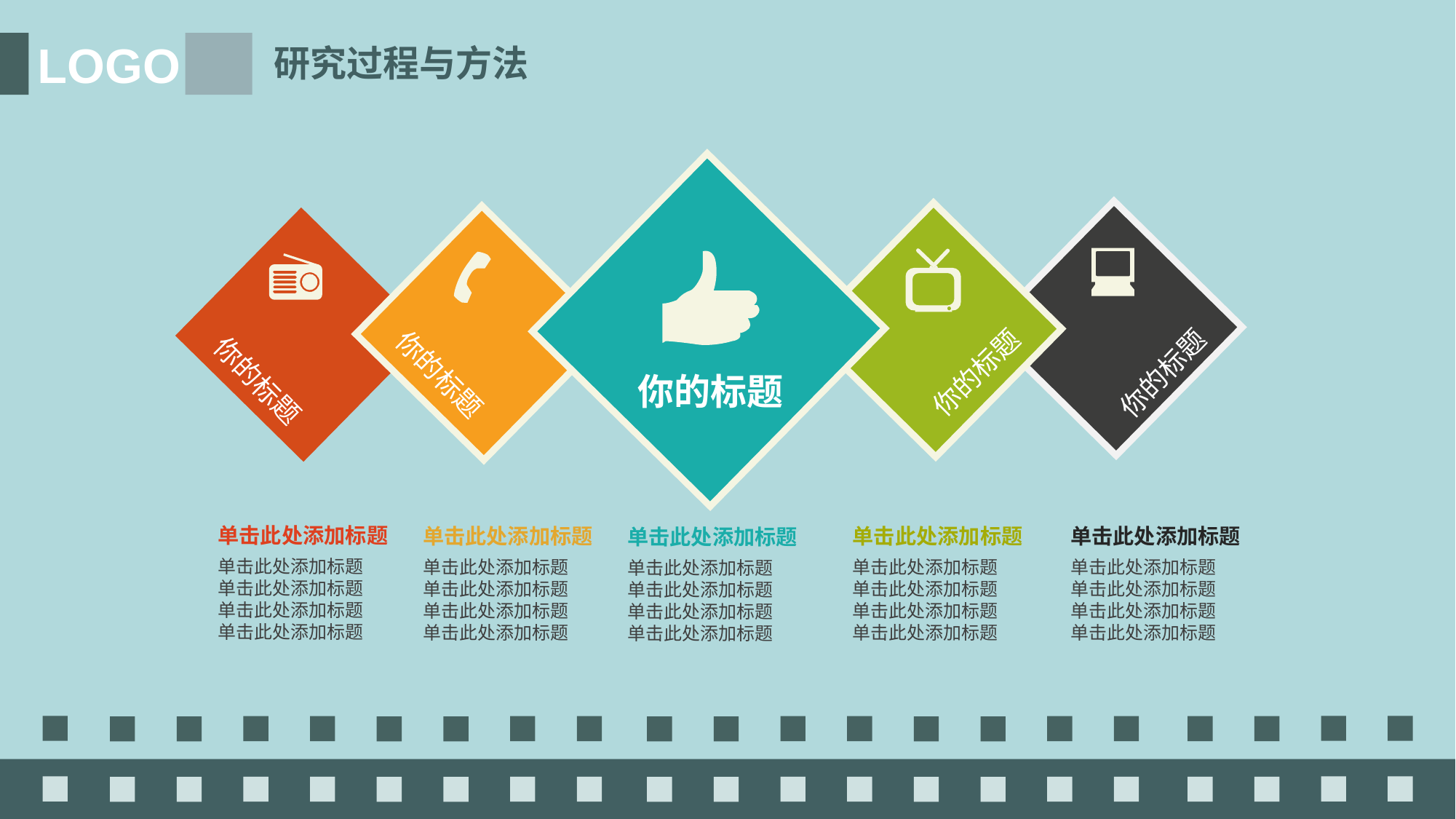

LOGO

研究过程与方法

你的标题

你的标题

你的标题

你的标题

你的标题
单击此处添加标题
单击此处添加标题
单击此处添加标题
单击此处添加标题
单击此处添加标题
单击此处添加标题
单击此处添加标题
单击此处添加标题
单击此处添加标题
单击此处添加标题
单击此处添加标题
单击此处添加标题
单击此处添加标题
单击此处添加标题
单击此处添加标题
单击此处添加标题
单击此处添加标题
单击此处添加标题
单击此处添加标题
单击此处添加标题
单击此处添加标题
单击此处添加标题
单击此处添加标题
单击此处添加标题
单击此处添加标题